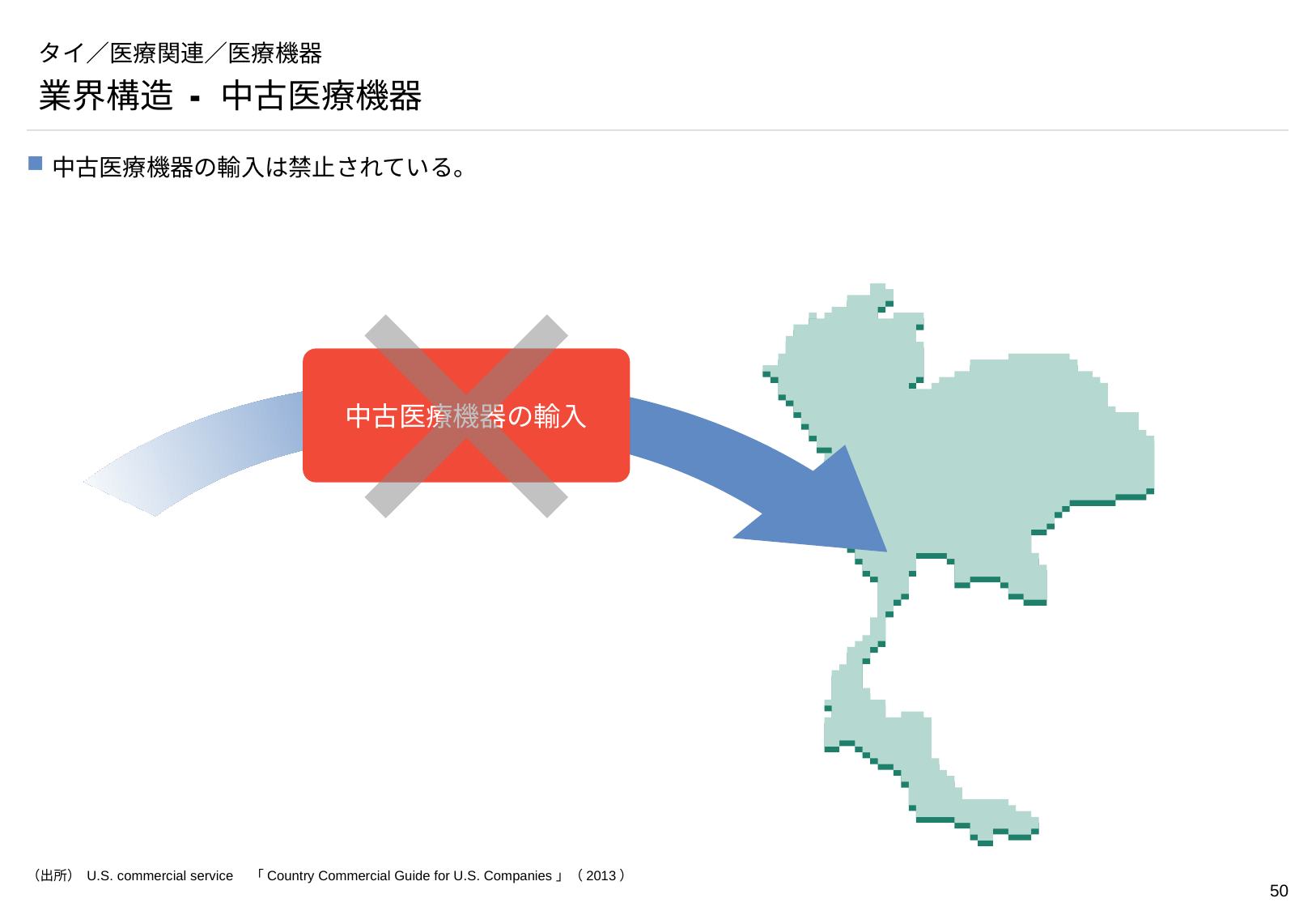

# タイ／医療関連／医療機器
業界構造 - 中古医療機器
中古医療機器の輸入は禁止されている。

中古医療機器の輸入

（出所） U.S. commercial service　「Country Commercial Guide for U.S. Companies」（2013）